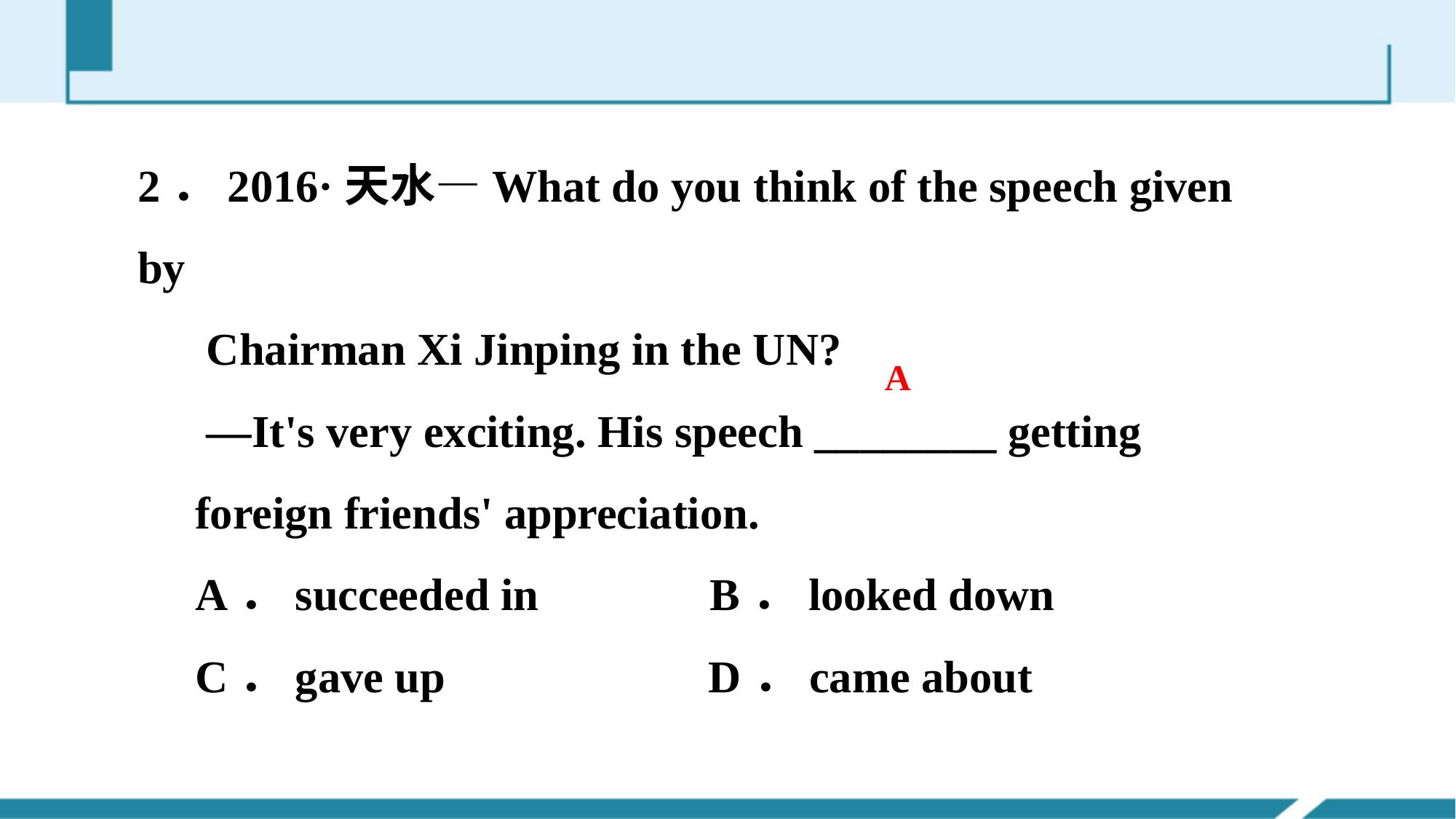

2．2016·天水—What do you think of the speech given by
      Chairman Xi Jinping in the UN?
      —It's very exciting. His speech ________ getting
     foreign friends' appreciation.
     A．succeeded in               B．looked down
     C．gave up                       D．came about

A